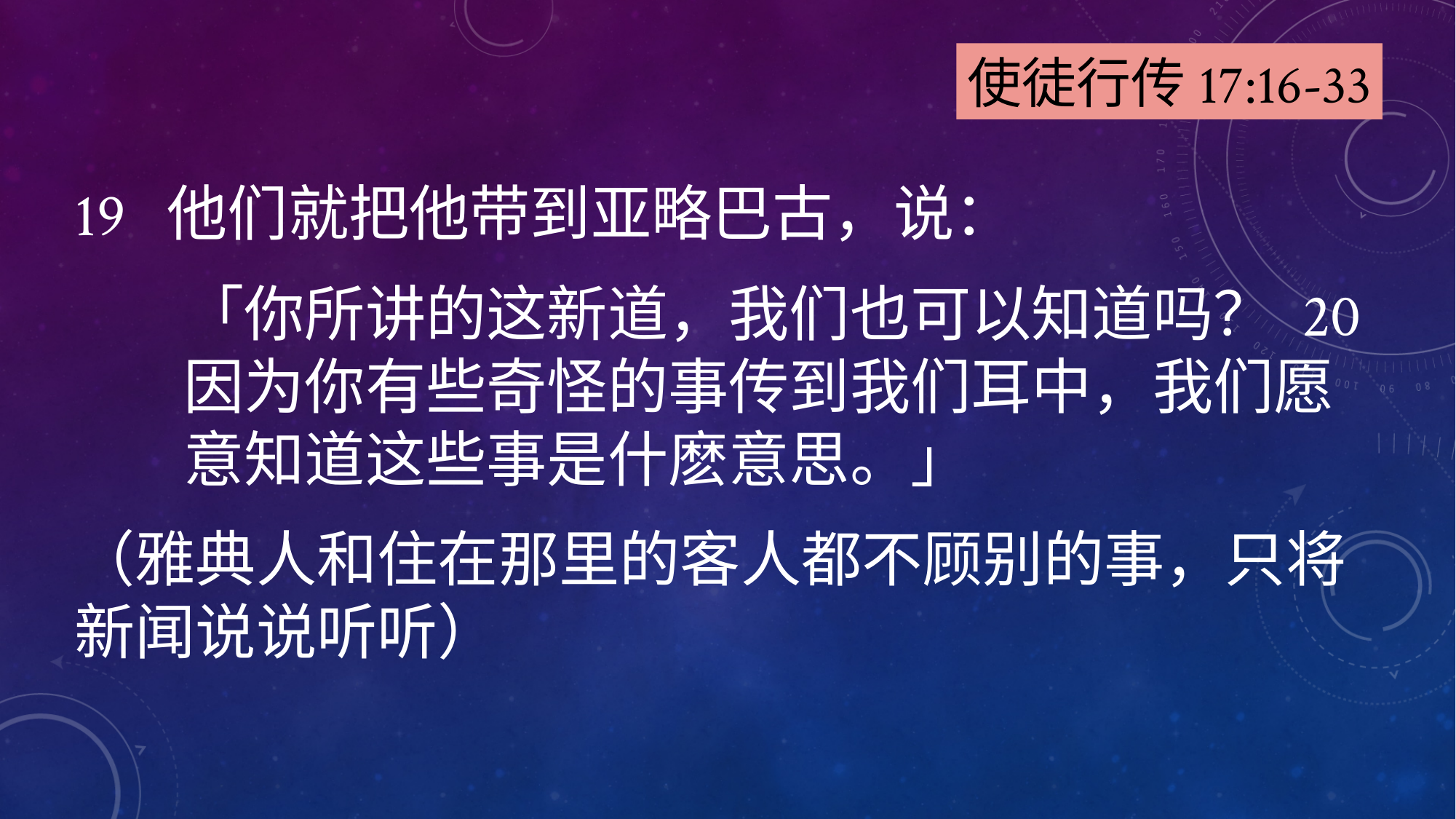

使徒行传17:16-33
19  他们就把他带到亚略巴古，说：
「你所讲的这新道，我们也可以知道吗？ 20  因为你有些奇怪的事传到我们耳中，我们愿意知道这些事是什麽意思。」
（雅典人和住在那里的客人都不顾别的事，只将新闻说说听听）